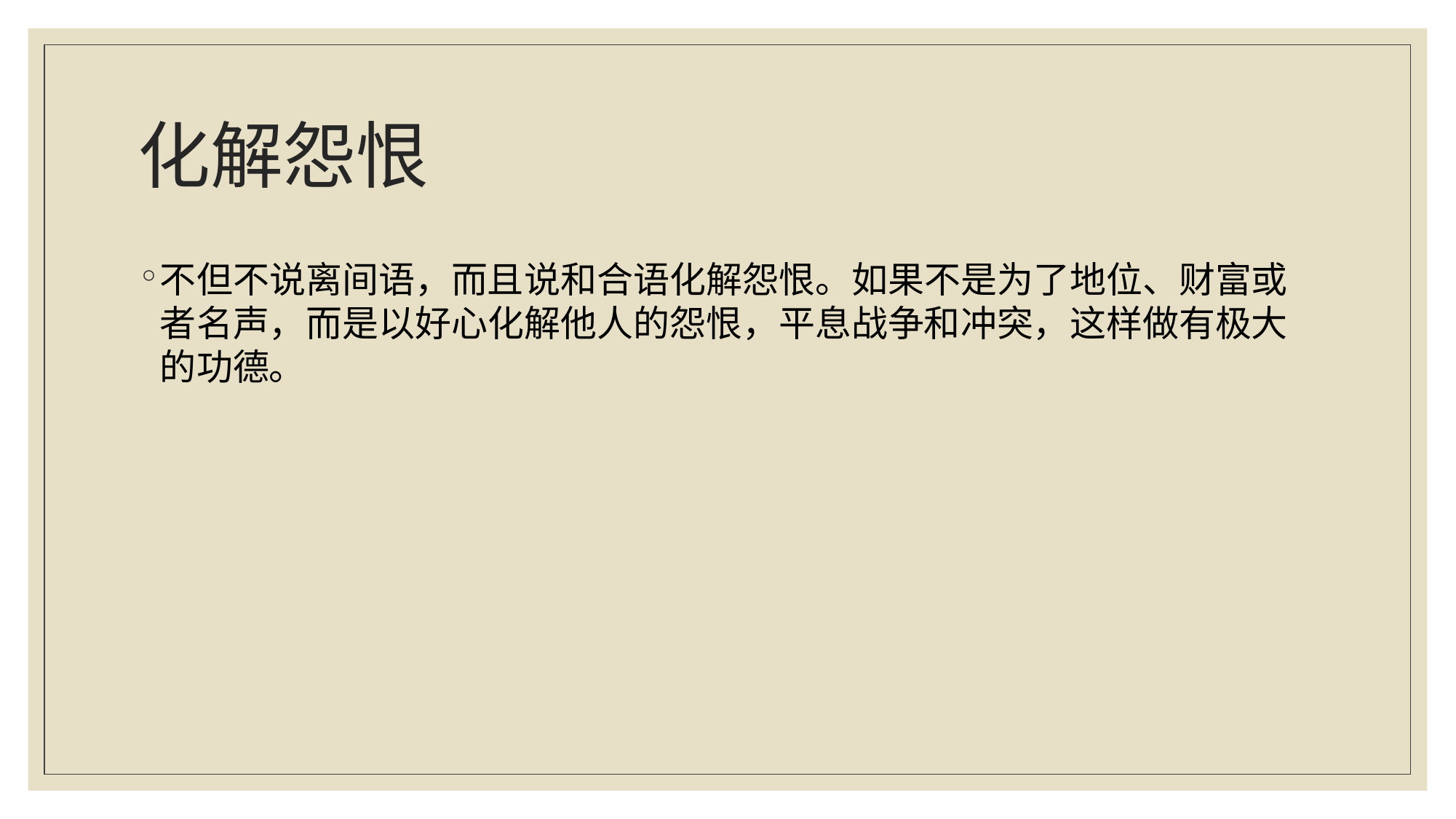

# 化解怨恨
不但不说离间语，而且说和合语化解怨恨。如果不是为了地位、财富或者名声，而是以好心化解他人的怨恨，平息战争和冲突，这样做有极大的功德。